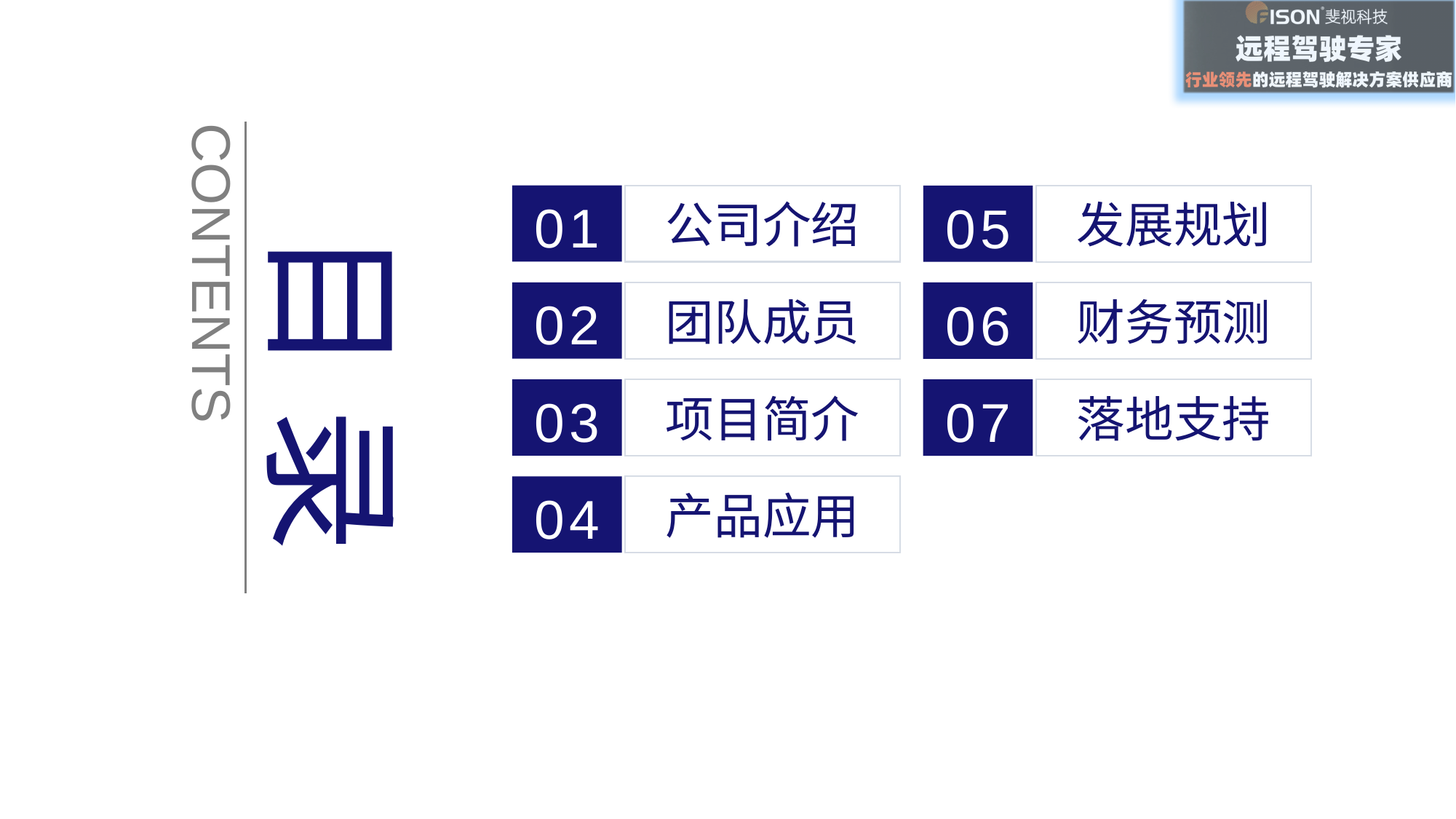

CONTENTS
01
公司介绍
05
发展规划
目 录
02
团队成员
06
财务预测
03
项目简介
07
落地支持
04
产品应用